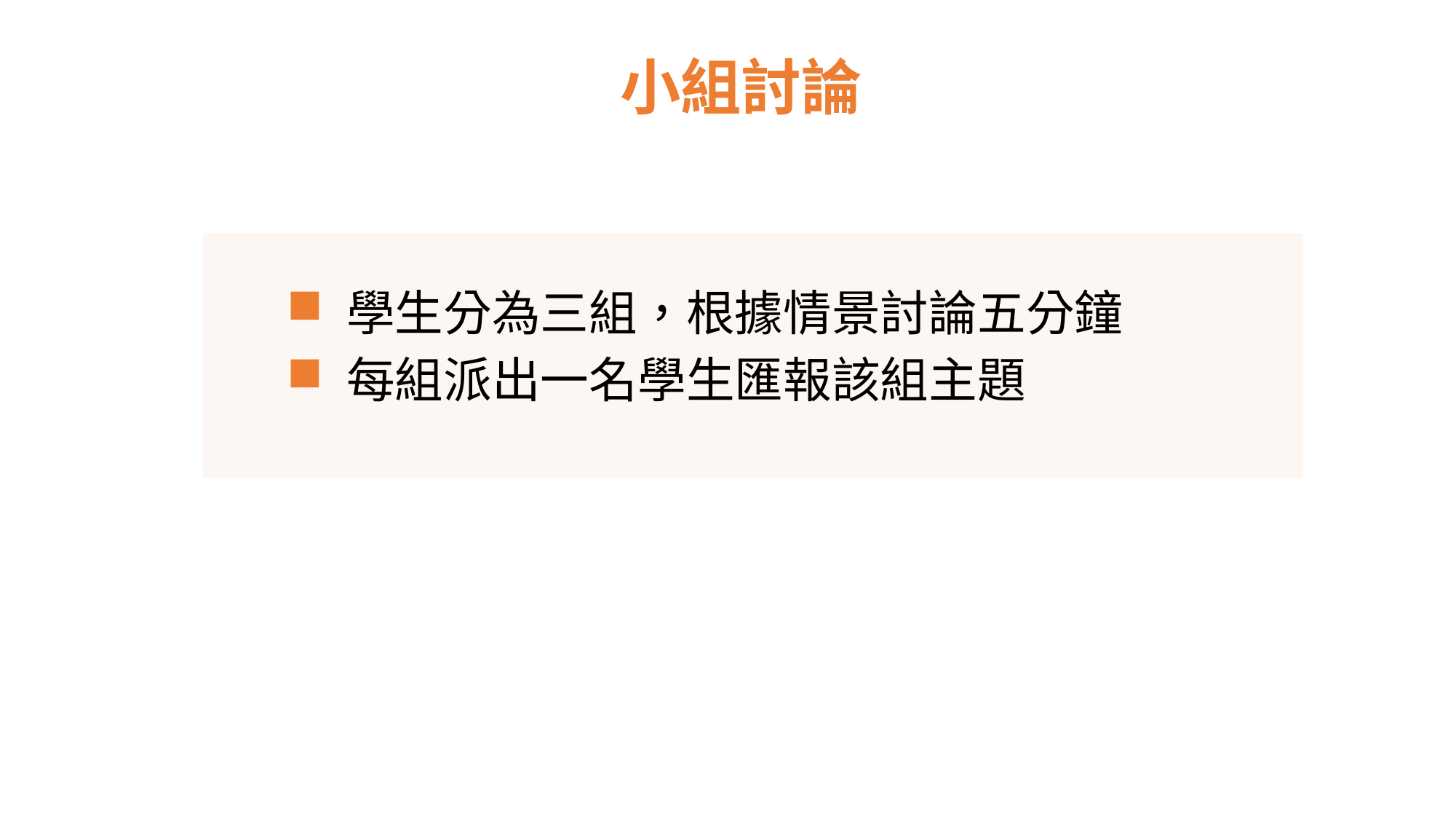

# 小組討論

 學生分為三組，根據情景討論五分鐘
 每組派出一名學生匯報該組主題